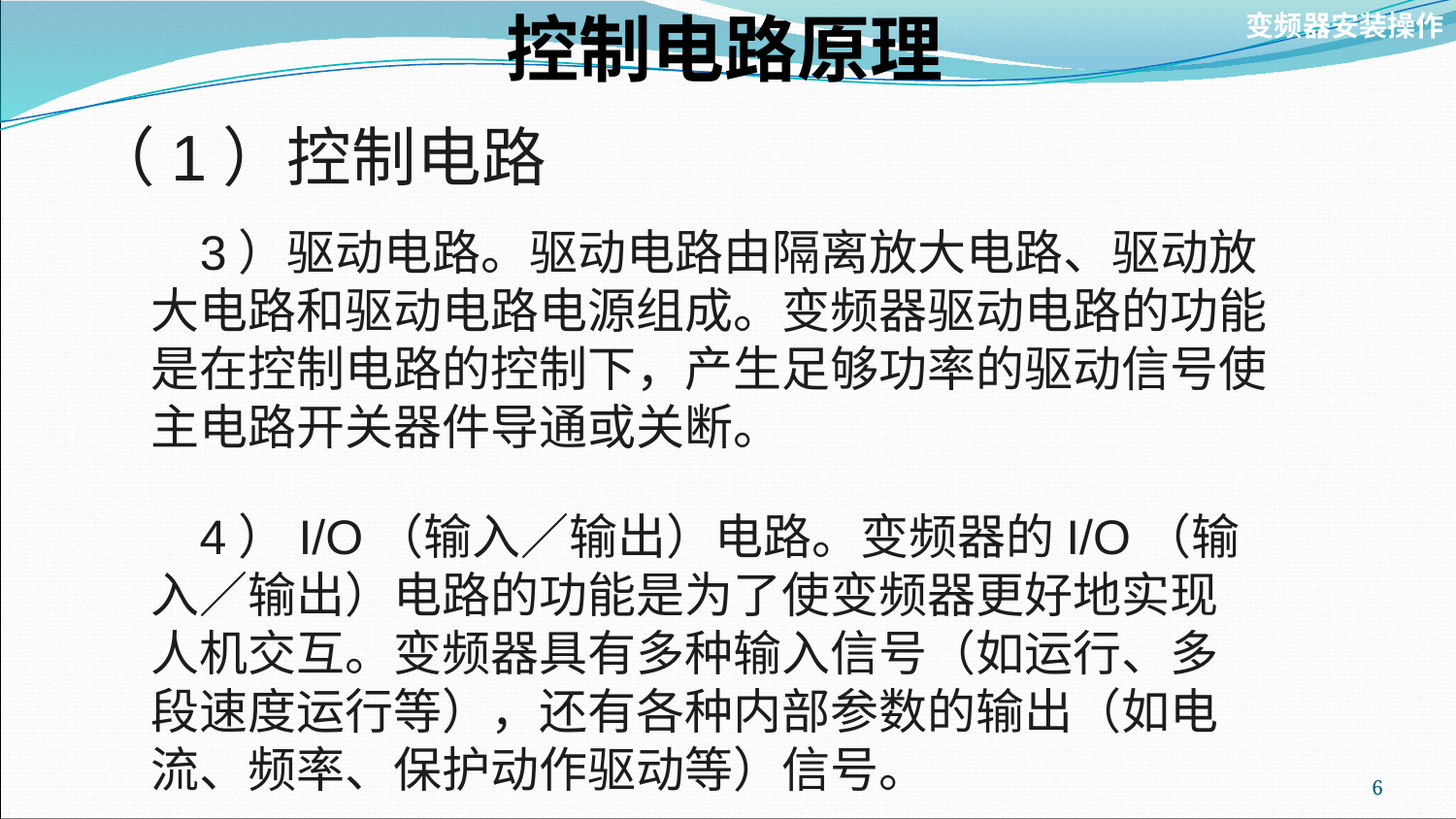

# 控制电路原理
变频器安装操作
（1）控制电路
3）驱动电路。驱动电路由隔离放大电路、驱动放大电路和驱动电路电源组成。变频器驱动电路的功能是在控制电路的控制下，产生足够功率的驱动信号使主电路开关器件导通或关断。
4）I/O（输入／输出）电路。变频器的I/O（输入／输出）电路的功能是为了使变频器更好地实现人机交互。变频器具有多种输入信号（如运行、多段速度运行等），还有各种内部参数的输出（如电流、频率、保护动作驱动等）信号。
6